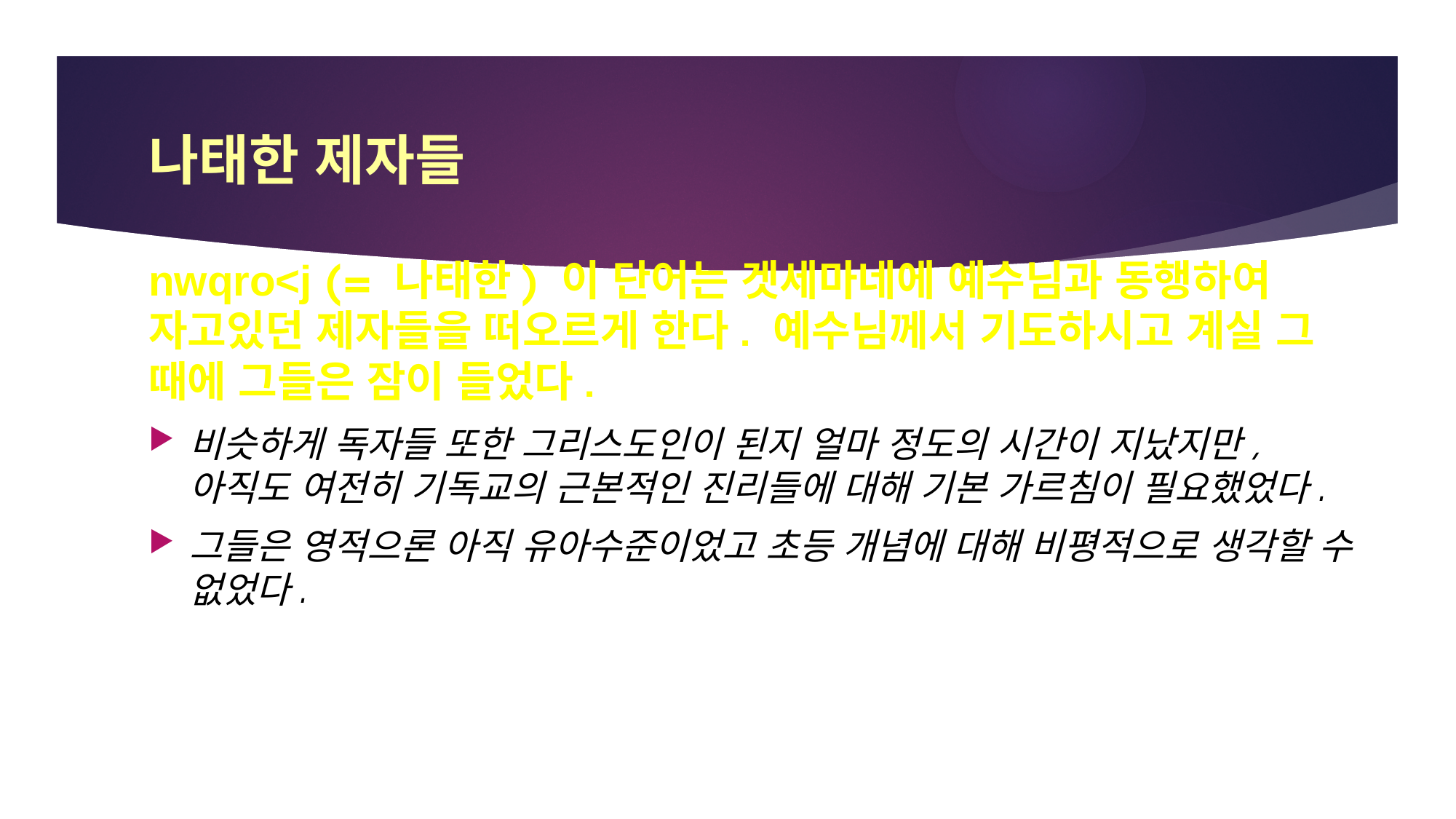

# 나태한 제자들
nwqro<j (= 나태한) 이 단어는 겟세마네에 예수님과 동행하여 자고있던 제자들을 떠오르게 한다. 예수님께서 기도하시고 계실 그 때에 그들은 잠이 들었다.
비슷하게 독자들 또한 그리스도인이 된지 얼마 정도의 시간이 지났지만, 아직도 여전히 기독교의 근본적인 진리들에 대해 기본 가르침이 필요했었다.
그들은 영적으론 아직 유아수준이었고 초등 개념에 대해 비평적으로 생각할 수 없었다.